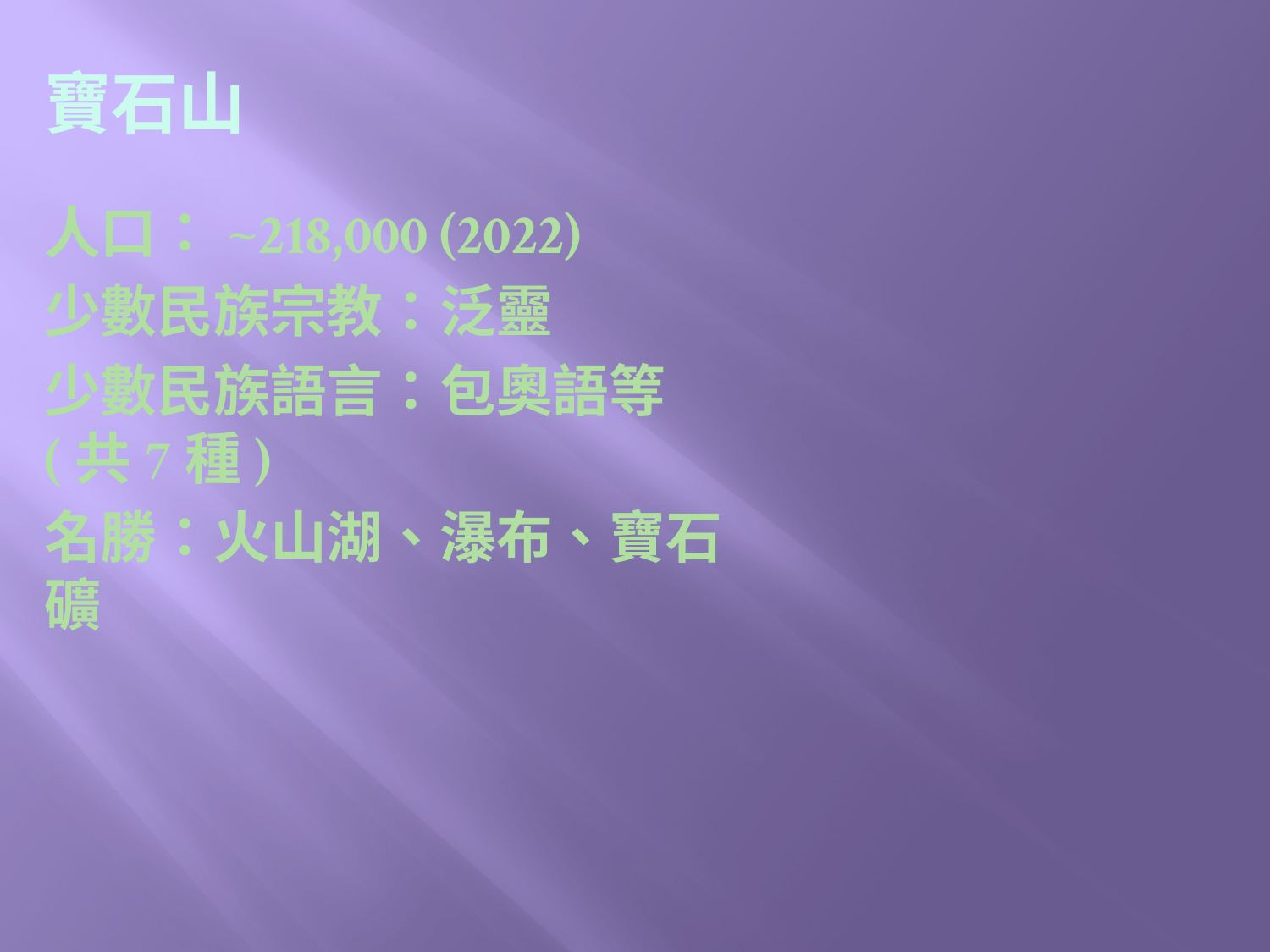

# 寶石山
人口：~218,000 (2022)
少數民族宗教：泛靈
少數民族語言：包奧語等(共7種)
名勝：火山湖、瀑布、寶石礦